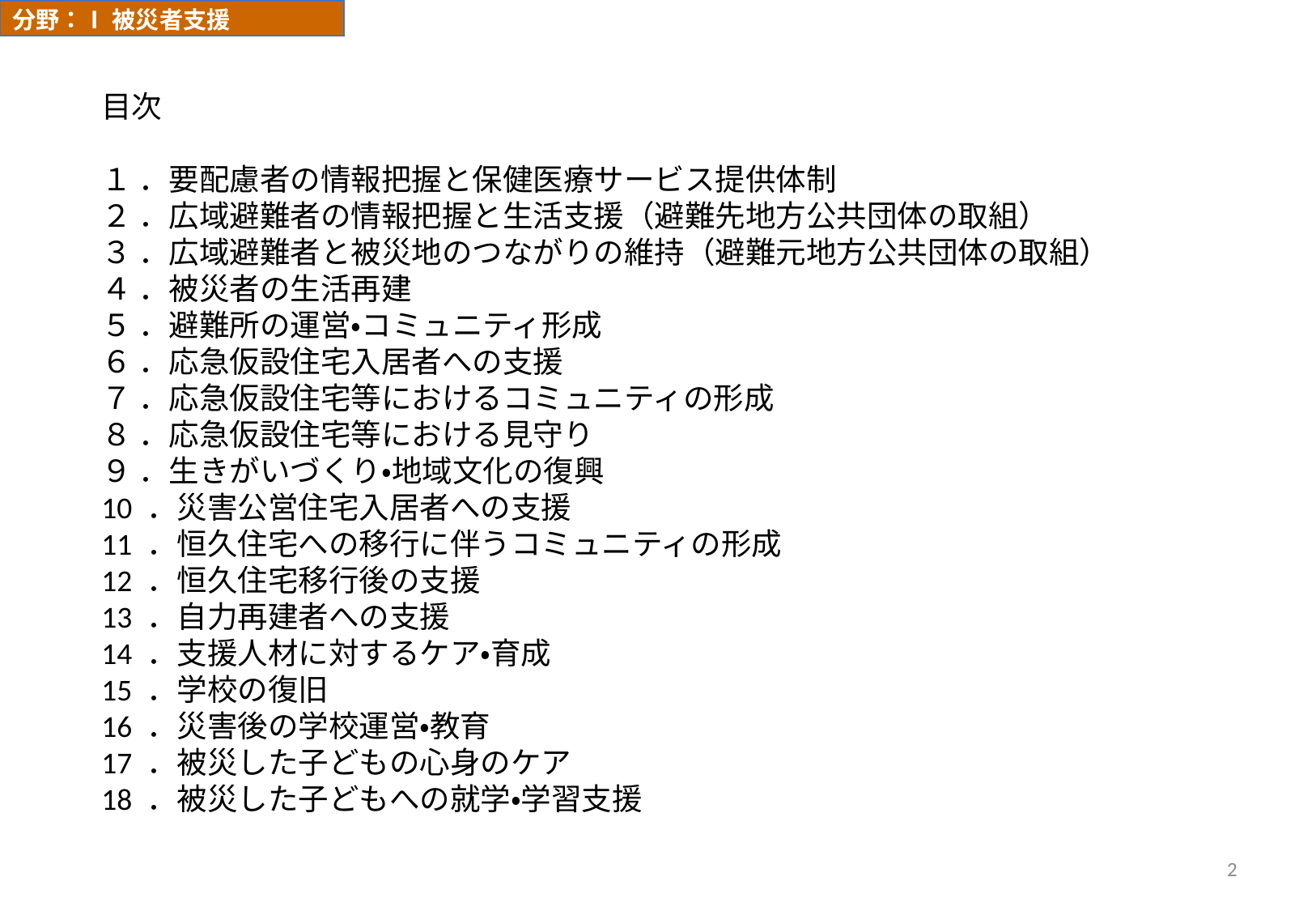

分野：Ⅰ 被災者支援
目次

１ ．要配慮者の情報把握と保健医療サービス提供体制
２ ．広域避難者の情報把握と生活支援（避難先地方公共団体の取組）
３ ．広域避難者と被災地のつながりの維持（避難元地方公共団体の取組）
４ ．被災者の生活再建
５ ．避難所の運営・コミュニティ形成
６ ．応急仮設住宅入居者への支援
７ ．応急仮設住宅等におけるコミュニティの形成
８ ．応急仮設住宅等における見守り
９ ．生きがいづくり・地域文化の復興
10 ．災害公営住宅入居者への支援
11 ．恒久住宅への移行に伴うコミュニティの形成
12 ．恒久住宅移行後の支援
13 ．自力再建者への支援
14 ．支援人材に対するケア・育成
15 ．学校の復旧
16 ．災害後の学校運営・教育
17 ．被災した子どもの心身のケア
18 ．被災した子どもへの就学・学習支援
2